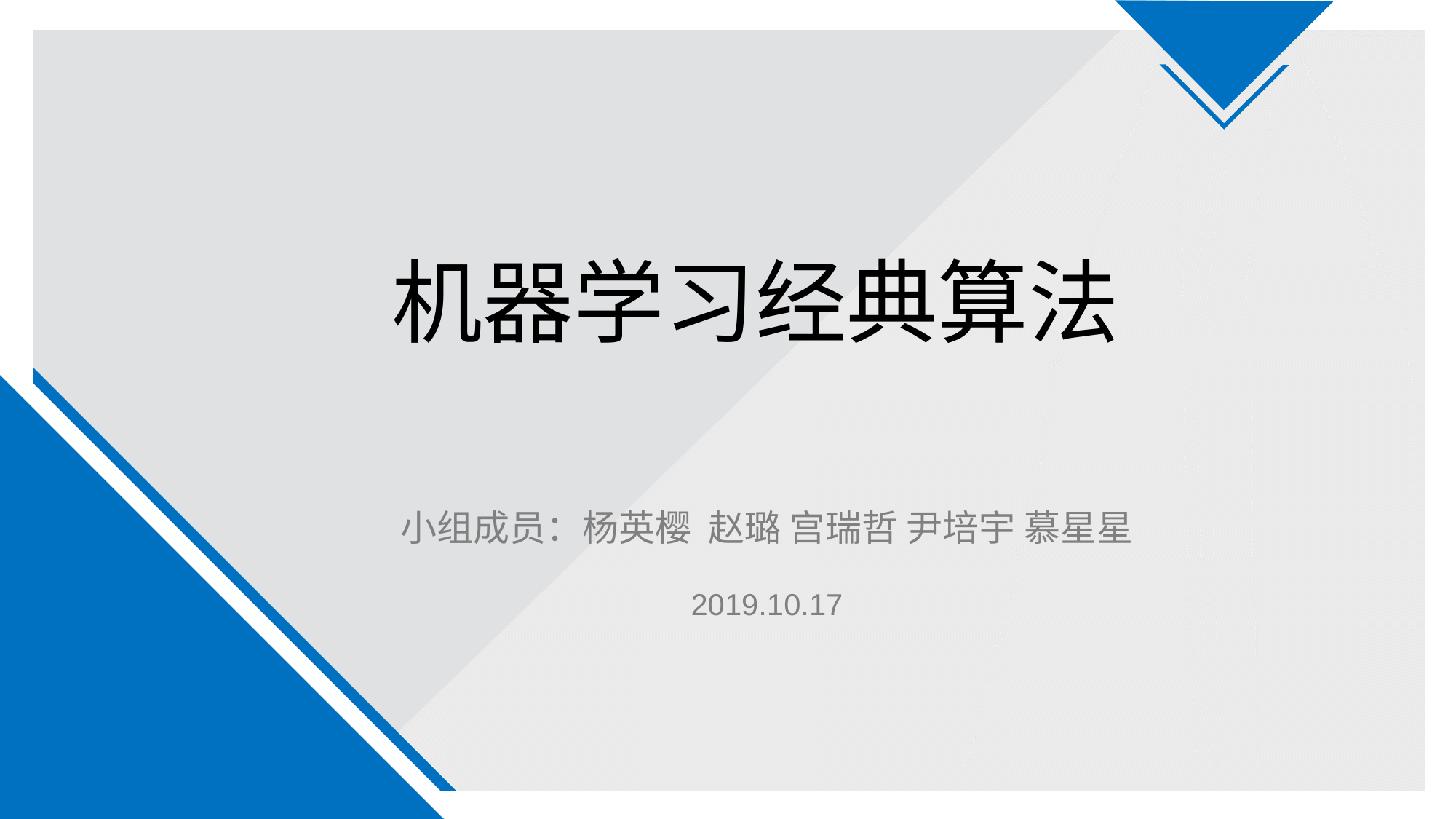

# 机器学习经典算法
小组成员：杨英樱  赵璐 宫瑞哲 尹培宇 慕星星
2019.10.17